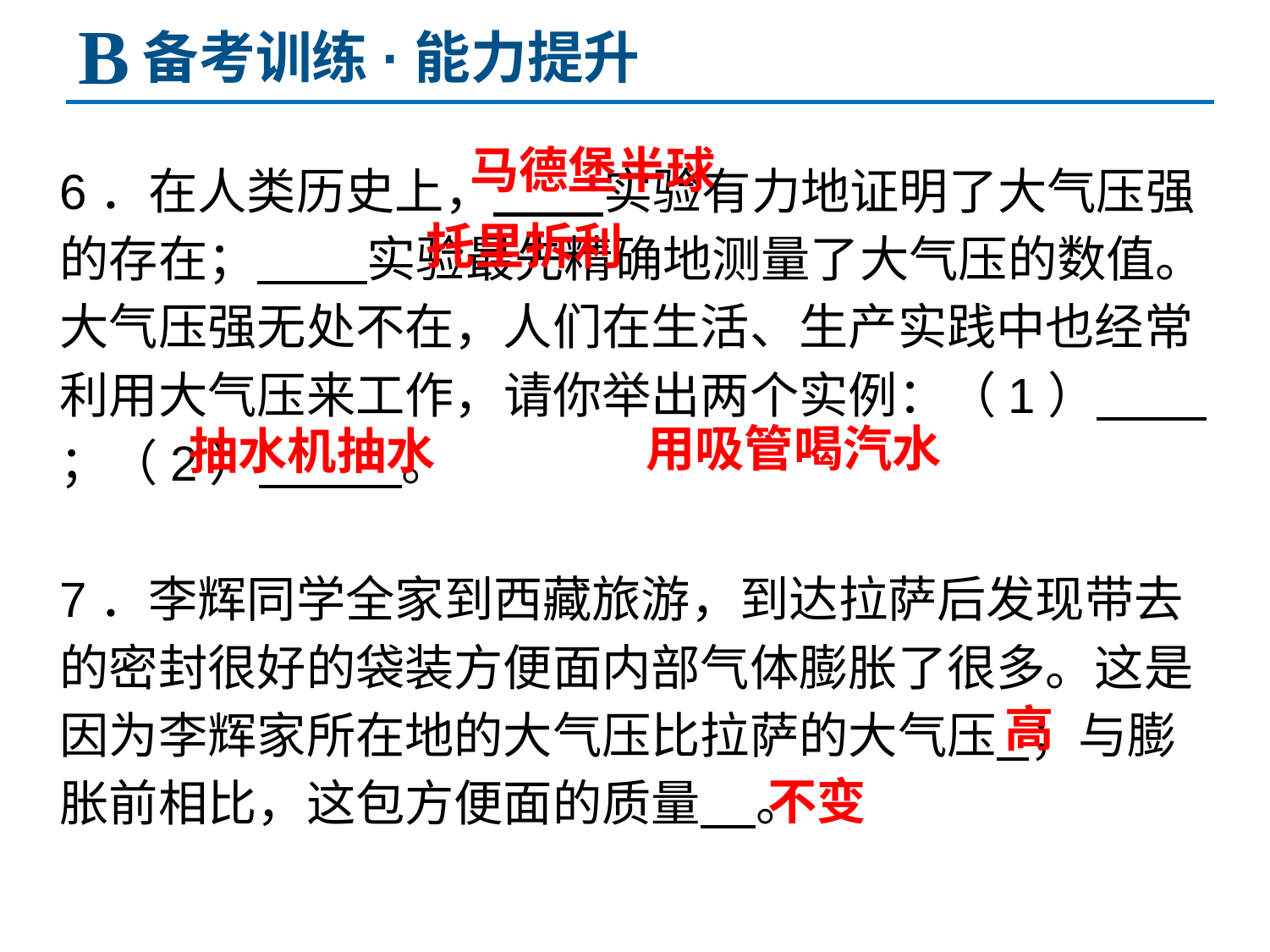

B
备考训练·能力提升
马德堡半球
6．在人类历史上，          实验有力地证明了大气压强的存在；          实验最先精确地测量了大气压的数值。大气压强无处不在，人们在生活、生产实践中也经常利用大气压来工作，请你举出两个实例：（1）           ；（2）             。

7．李辉同学全家到西藏旅游，到达拉萨后发现带去的密封很好的袋装方便面内部气体膨胀了很多。这是因为李辉家所在地的大气压比拉萨的大气压   ；与膨胀前相比，这包方便面的质量     。
托里拆利
用吸管喝汽水
抽水机抽水
高
不变